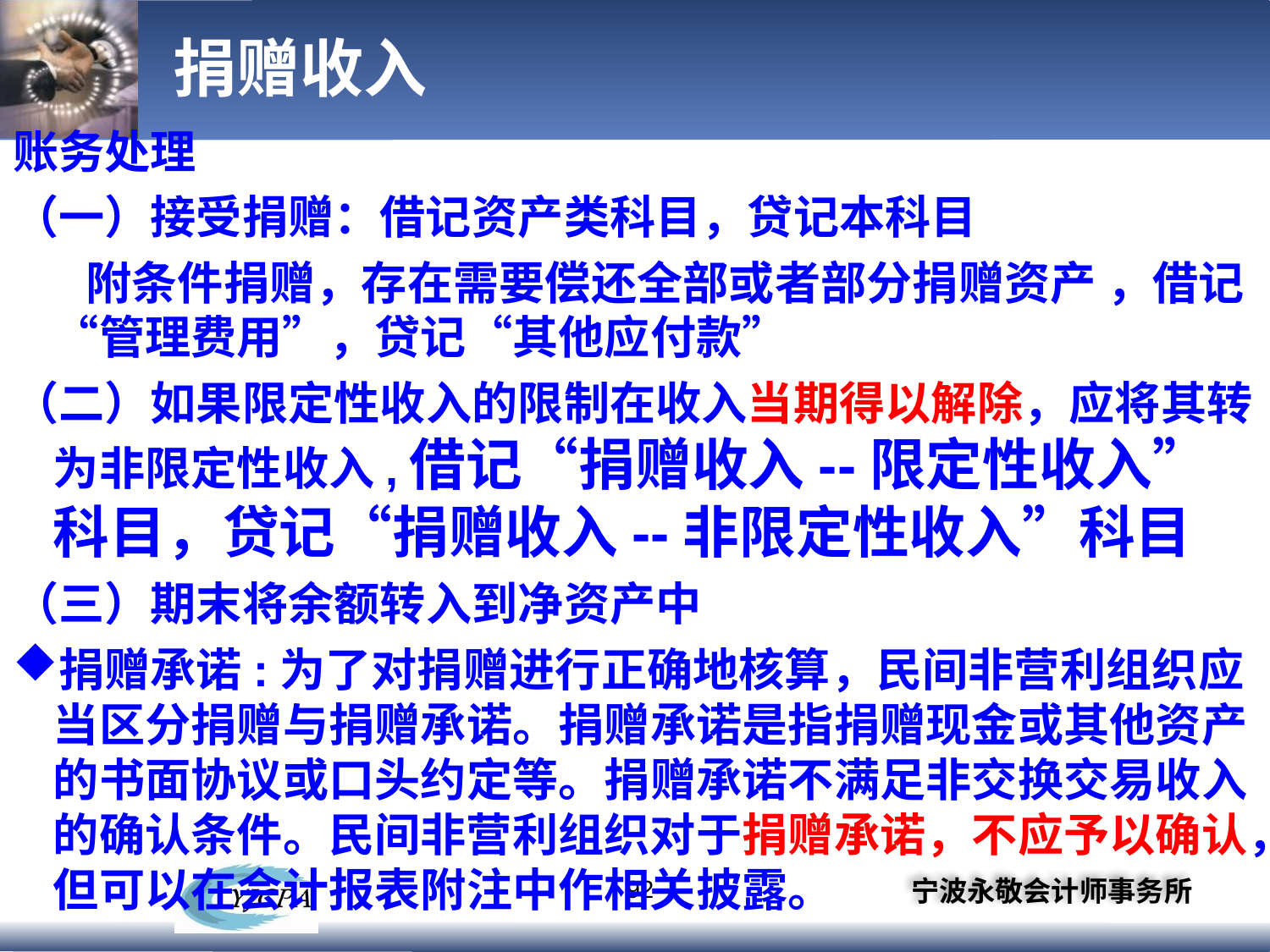

# 捐赠收入
账务处理
（一）接受捐赠：借记资产类科目，贷记本科目
      附条件捐赠，存在需要偿还全部或者部分捐赠资产 ，借记“管理费用”，贷记“其他应付款”
（二）如果限定性收入的限制在收入当期得以解除，应将其转为非限定性收入,借记“捐赠收入--限定性收入”科目，贷记“捐赠收入--非限定性收入”科目
（三）期末将余额转入到净资产中
捐赠承诺:为了对捐赠进行正确地核算，民间非营利组织应当区分捐赠与捐赠承诺。捐赠承诺是指捐赠现金或其他资产的书面协议或口头约定等。捐赠承诺不满足非交换交易收入的确认条件。民间非营利组织对于捐赠承诺，不应予以确认，但可以在会计报表附注中作相关披露。